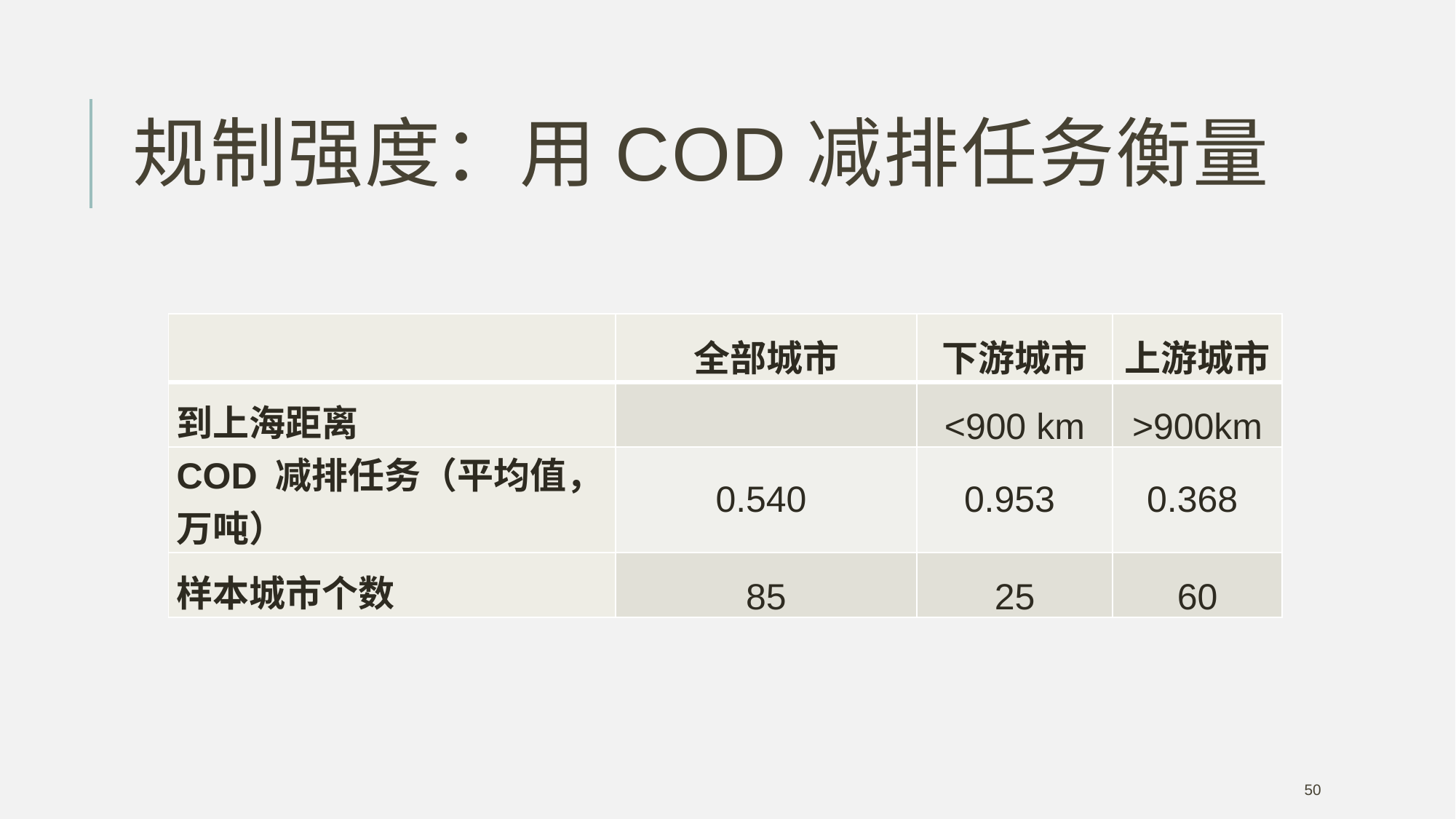

# 规制强度：用COD减排任务衡量

|  | 全部城市 | 下游城市 | 上游城市 |
| --- | --- | --- | --- |
| 到上海距离 |  | <900 km | >900km |
| COD 减排任务（平均值，万吨） | 0.540 | 0.953 | 0.368 |
| 样本城市个数 | 85 | 25 | 60 |
50